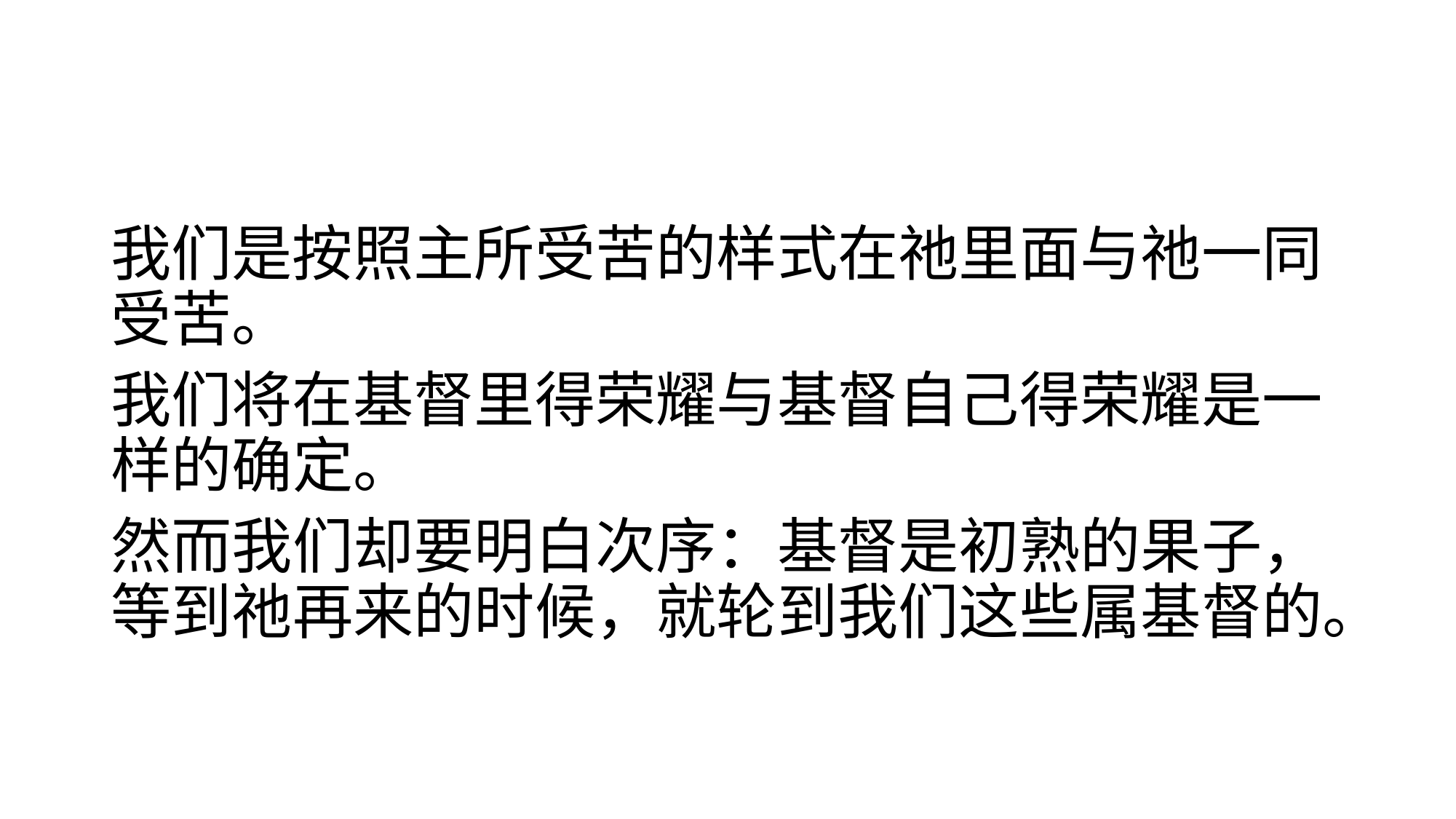

#
我们是按照主所受苦的样式在祂里面与祂一同受苦。
我们将在基督里得荣耀与基督自己得荣耀是一样的确定。
然而我们却要明白次序：基督是初熟的果子，等到祂再来的时候，就轮到我们这些属基督的。